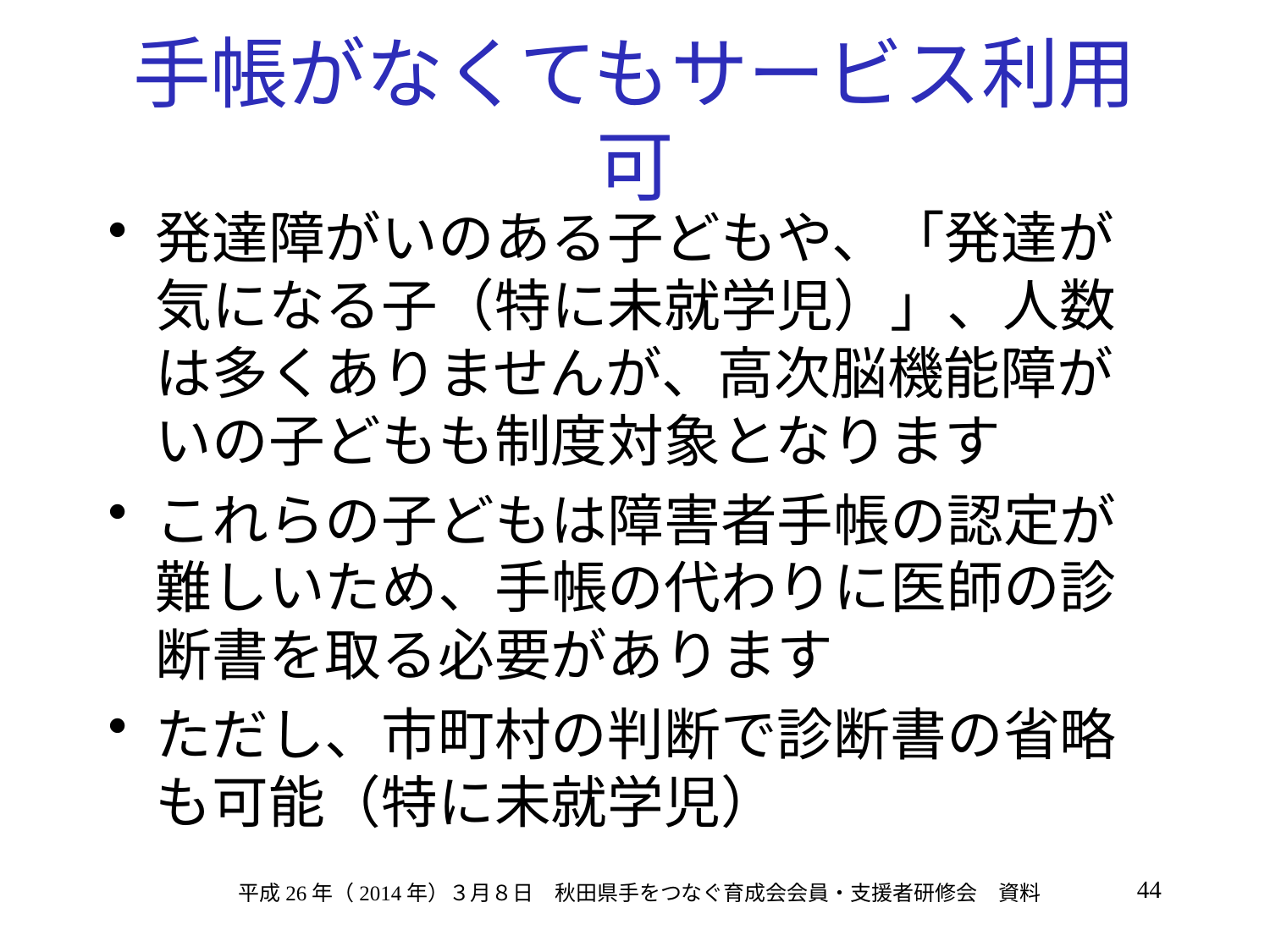

# 手帳がなくてもサービス利用可
発達障がいのある子どもや、「発達が気になる子（特に未就学児）」、人数は多くありませんが、高次脳機能障がいの子どもも制度対象となります
これらの子どもは障害者手帳の認定が難しいため、手帳の代わりに医師の診断書を取る必要があります
ただし、市町村の判断で診断書の省略も可能（特に未就学児）
44